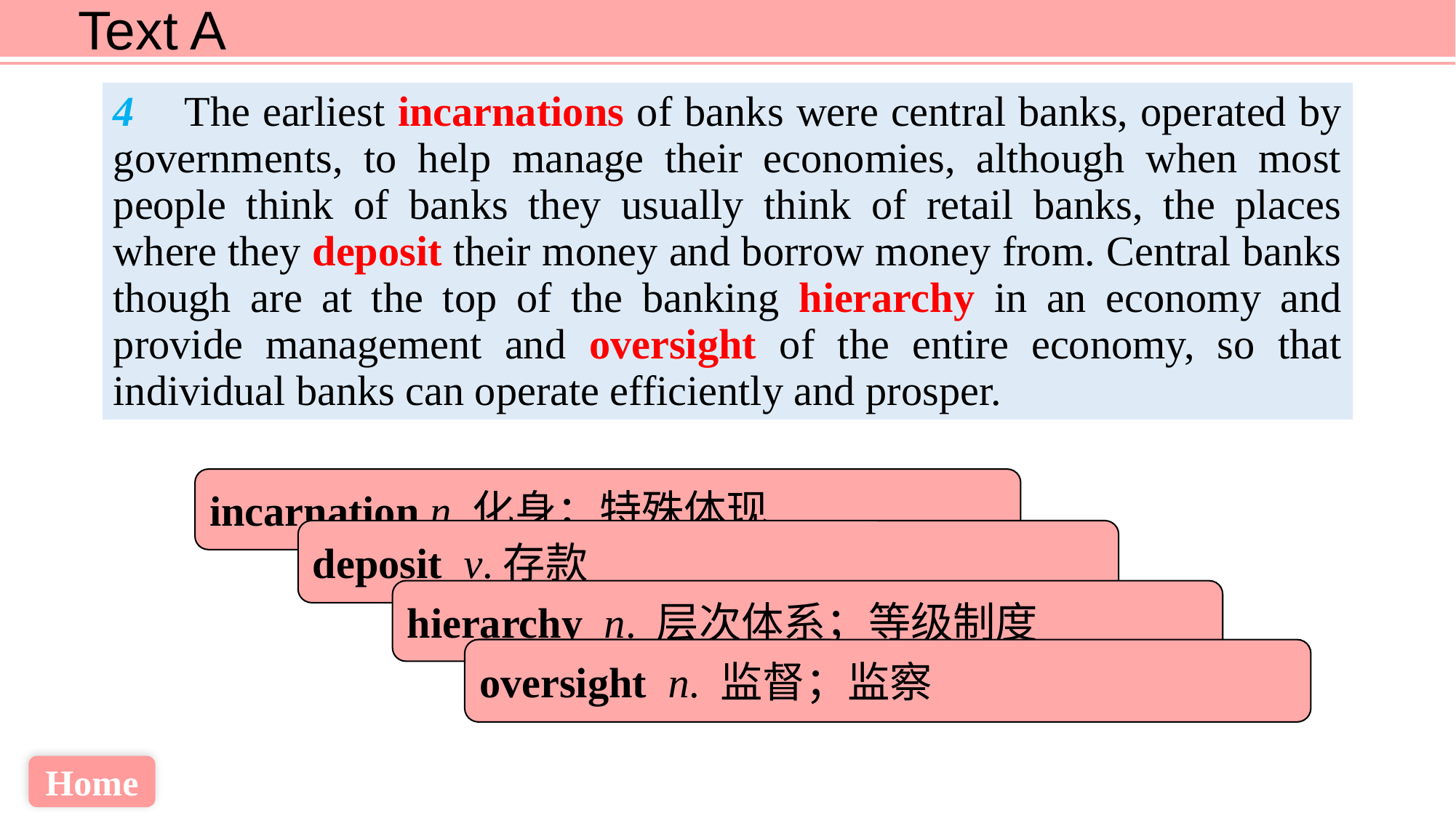

4    The earliest incarnations of banks were central banks, operated by governments, to help manage their economies, although when most people think of banks they usually think of retail banks, the places where they deposit their money and borrow money from. Central banks though are at the top of the banking hierarchy in an economy and provide management and oversight of the entire economy, so that individual banks can operate efficiently and prosper.

incarnation n.化身；特殊体现
deposit  v.存款
hierarchy  n. 层次体系；等级制度
oversight  n. 监督；监察